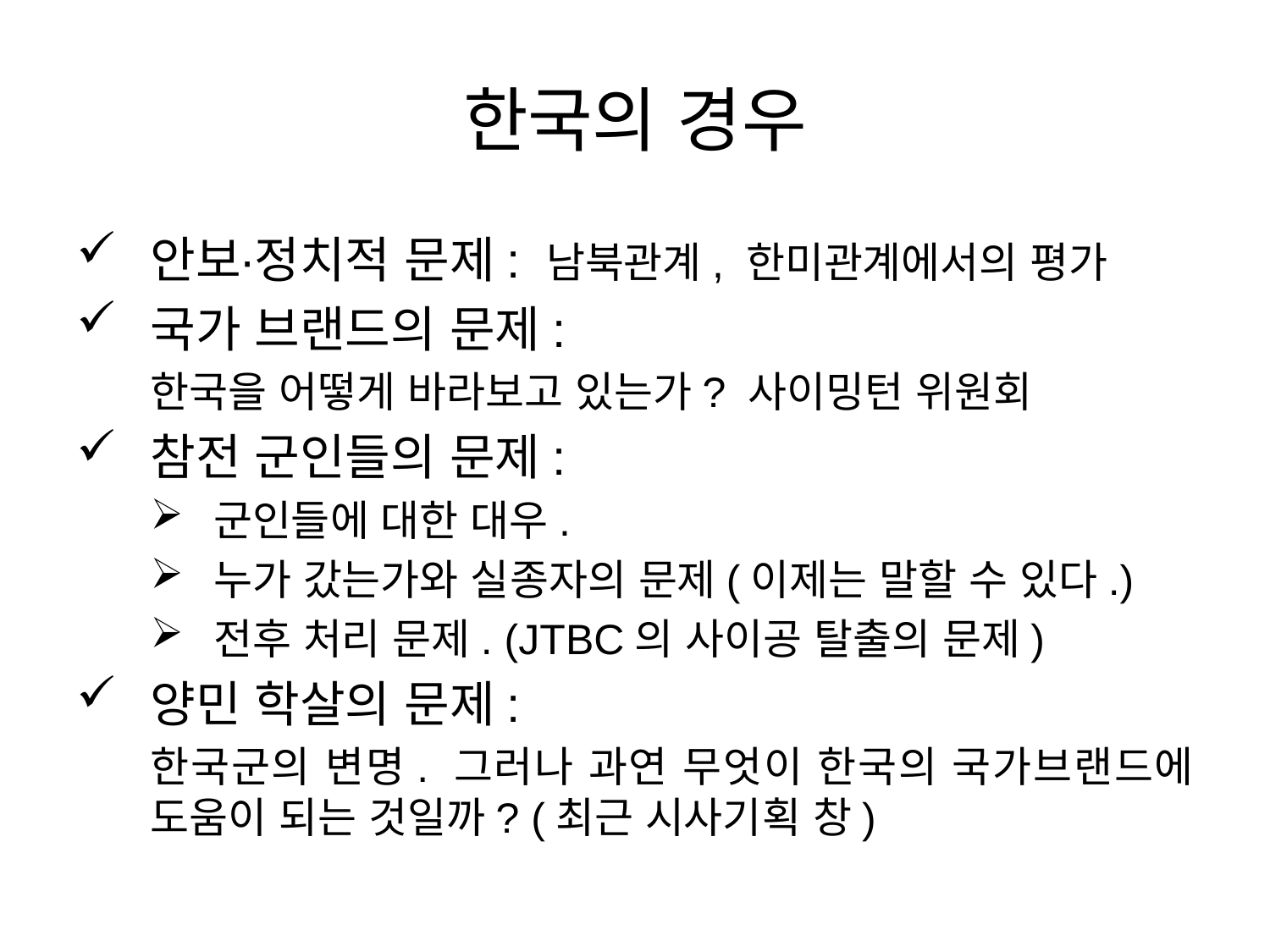

# 한국의 경우
안보∙정치적 문제: 남북관계, 한미관계에서의 평가
국가 브랜드의 문제:
한국을 어떻게 바라보고 있는가? 사이밍턴 위원회
참전 군인들의 문제:
군인들에 대한 대우.
누가 갔는가와 실종자의 문제(이제는 말할 수 있다.)
전후 처리 문제. (JTBC의 사이공 탈출의 문제)
양민 학살의 문제:
한국군의 변명. 그러나 과연 무엇이 한국의 국가브랜드에 도움이 되는 것일까? (최근 시사기획 창)